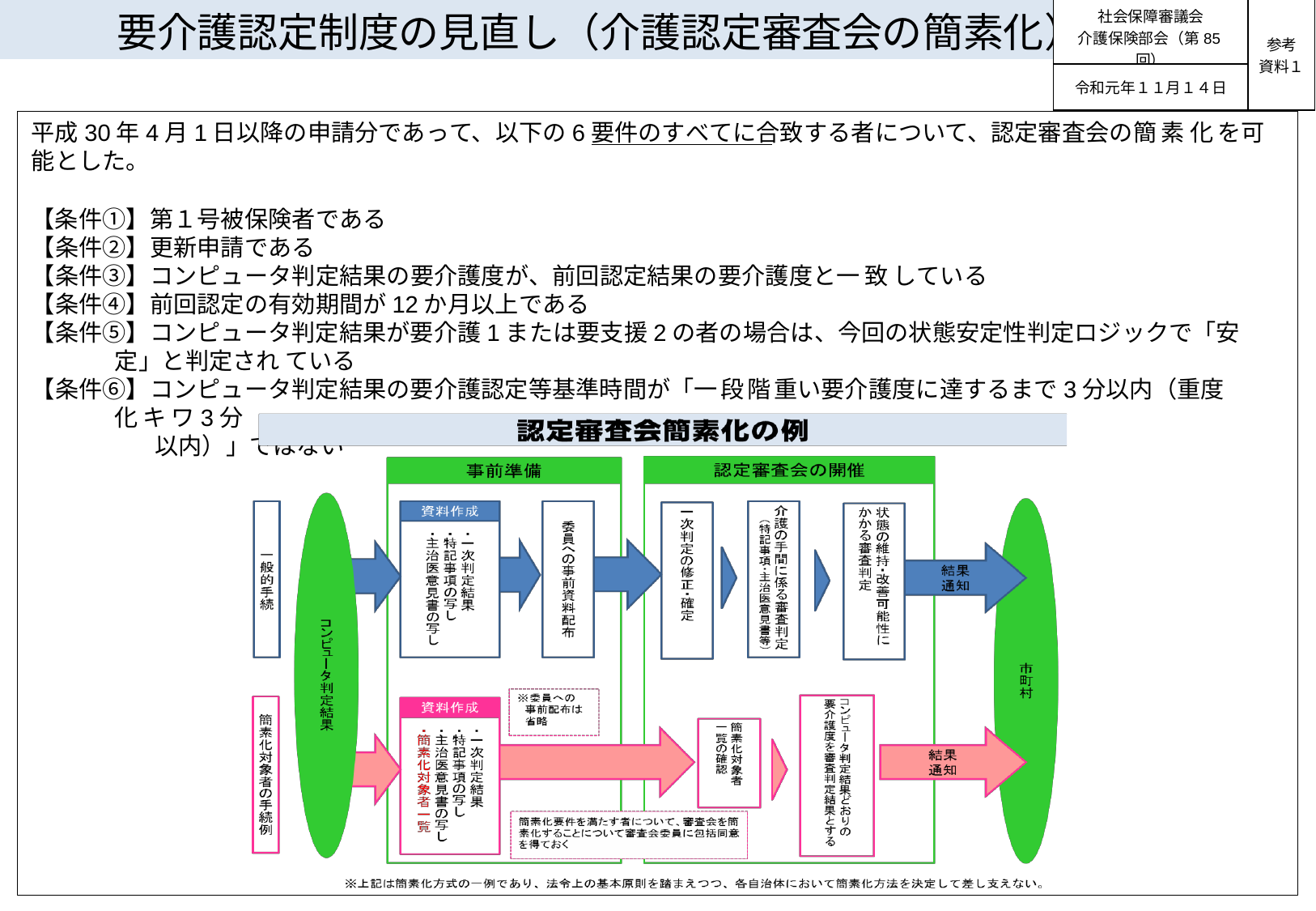

| 社会保障審議会 介護保険部会（第85回） | 参考 資料１ |
| --- | --- |
| 令和元年１１月１４日 |  |

# 要介護認定制度の見直し（介護認定審査会の簡素化）

平成30年4月1日以降の申請分であって、以下の6要件のすべてに合致する者について、認定審査会の簡素化を可能とした。

【条件①】第１号被保険者である
【条件②】更新申請である
【条件③】コンピュータ判定結果の要介護度が、前回認定結果の要介護度と一致している
【条件④】前回認定の有効期間が12か月以上である
【条件⑤】コンピュータ判定結果が要介護1または要支援2の者の場合は、今回の状態安定性判定ロジックで「安定」と判定され ている
【条件⑥】コンピュータ判定結果の要介護認定等基準時間が「一段階重い要介護度に達するまで3分以内（重度化キワ3分
　　　　　 以内）」ではない